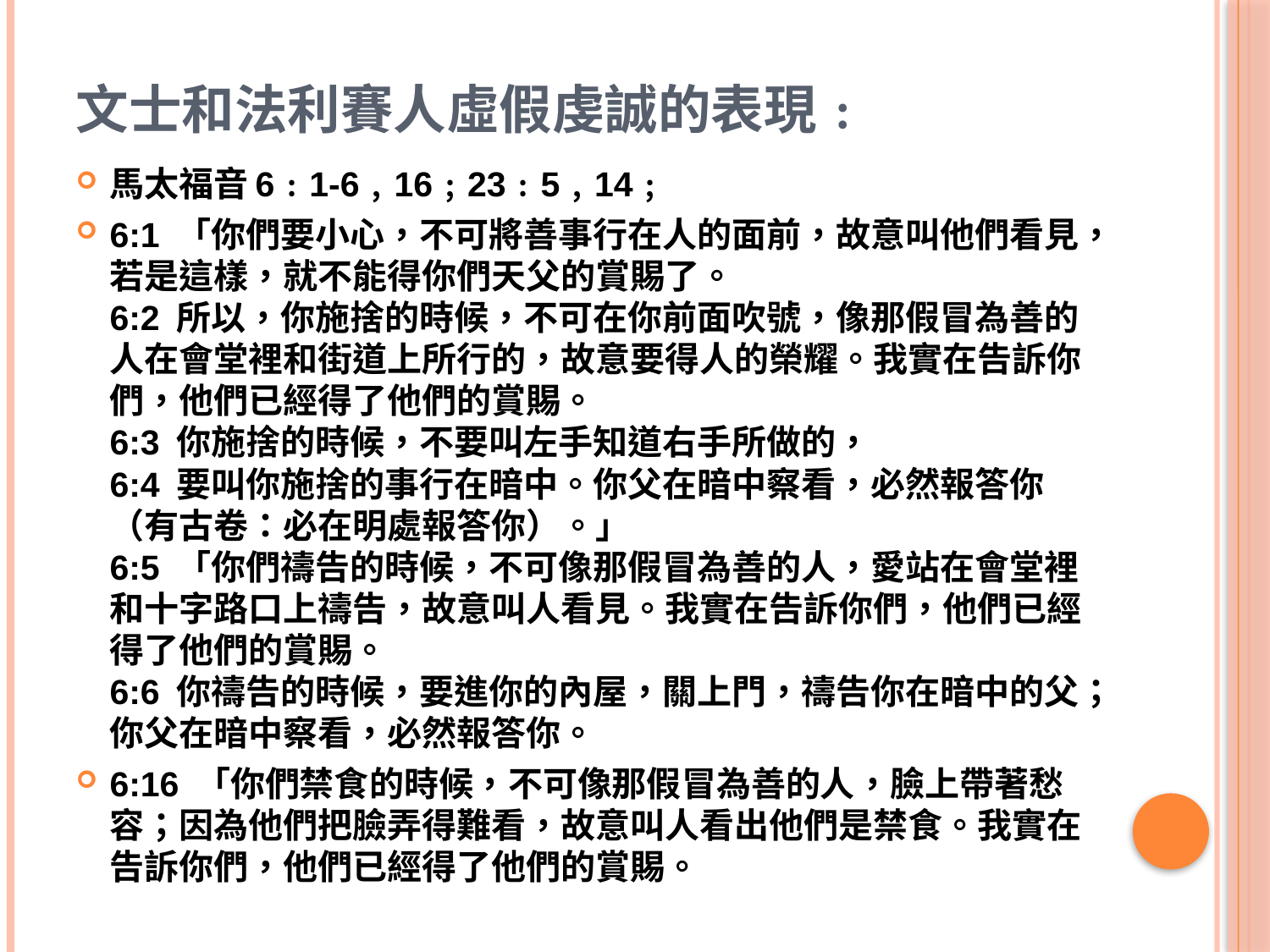

# 文士和法利賽人虛假虔誠的表現﹕
馬太福音6﹕1-6﹐16﹔23﹕5﹐14﹔
6:1 「你們要小心，不可將善事行在人的面前，故意叫他們看見，若是這樣，就不能得你們天父的賞賜了。
6:2 所以，你施捨的時候，不可在你前面吹號，像那假冒為善的人在會堂裡和街道上所行的，故意要得人的榮耀。我實在告訴你們，他們已經得了他們的賞賜。
6:3 你施捨的時候，不要叫左手知道右手所做的，
6:4 要叫你施捨的事行在暗中。你父在暗中察看，必然報答你（有古卷：必在明處報答你）。」
6:5 「你們禱告的時候，不可像那假冒為善的人，愛站在會堂裡和十字路口上禱告，故意叫人看見。我實在告訴你們，他們已經得了他們的賞賜。
6:6 你禱告的時候，要進你的內屋，關上門，禱告你在暗中的父；你父在暗中察看，必然報答你。
6:16 「你們禁食的時候，不可像那假冒為善的人，臉上帶著愁容；因為他們把臉弄得難看，故意叫人看出他們是禁食。我實在告訴你們，他們已經得了他們的賞賜。